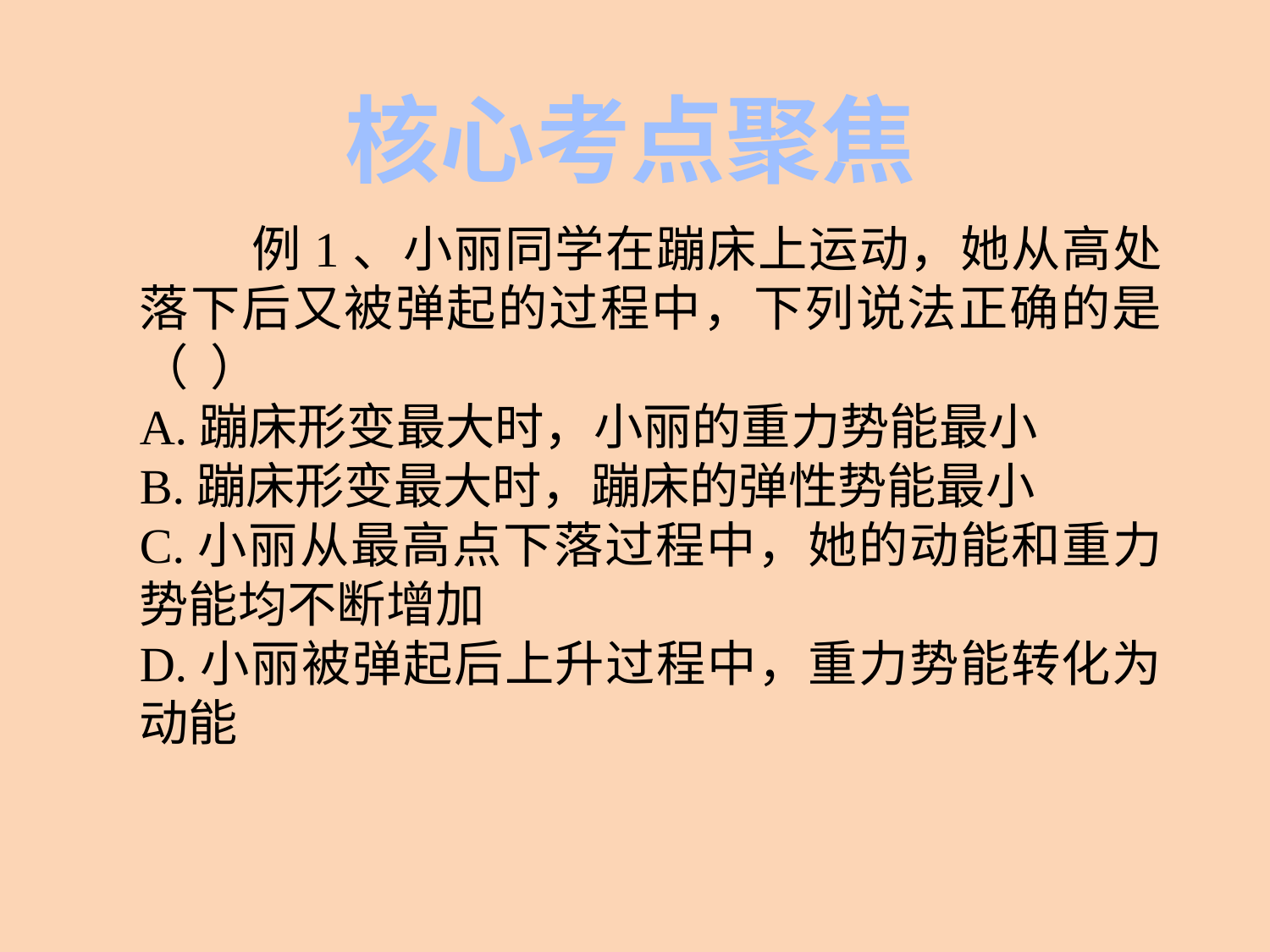

核心考点聚焦
        例1、小丽同学在蹦床上运动，她从高处落下后又被弹起的过程中，下列说法正确的是（  ）
A.蹦床形变最大时，小丽的重力势能最小
B.蹦床形变最大时，蹦床的弹性势能最小
C.小丽从最高点下落过程中，她的动能和重力势能均不断增加
D.小丽被弹起后上升过程中，重力势能转化为动能